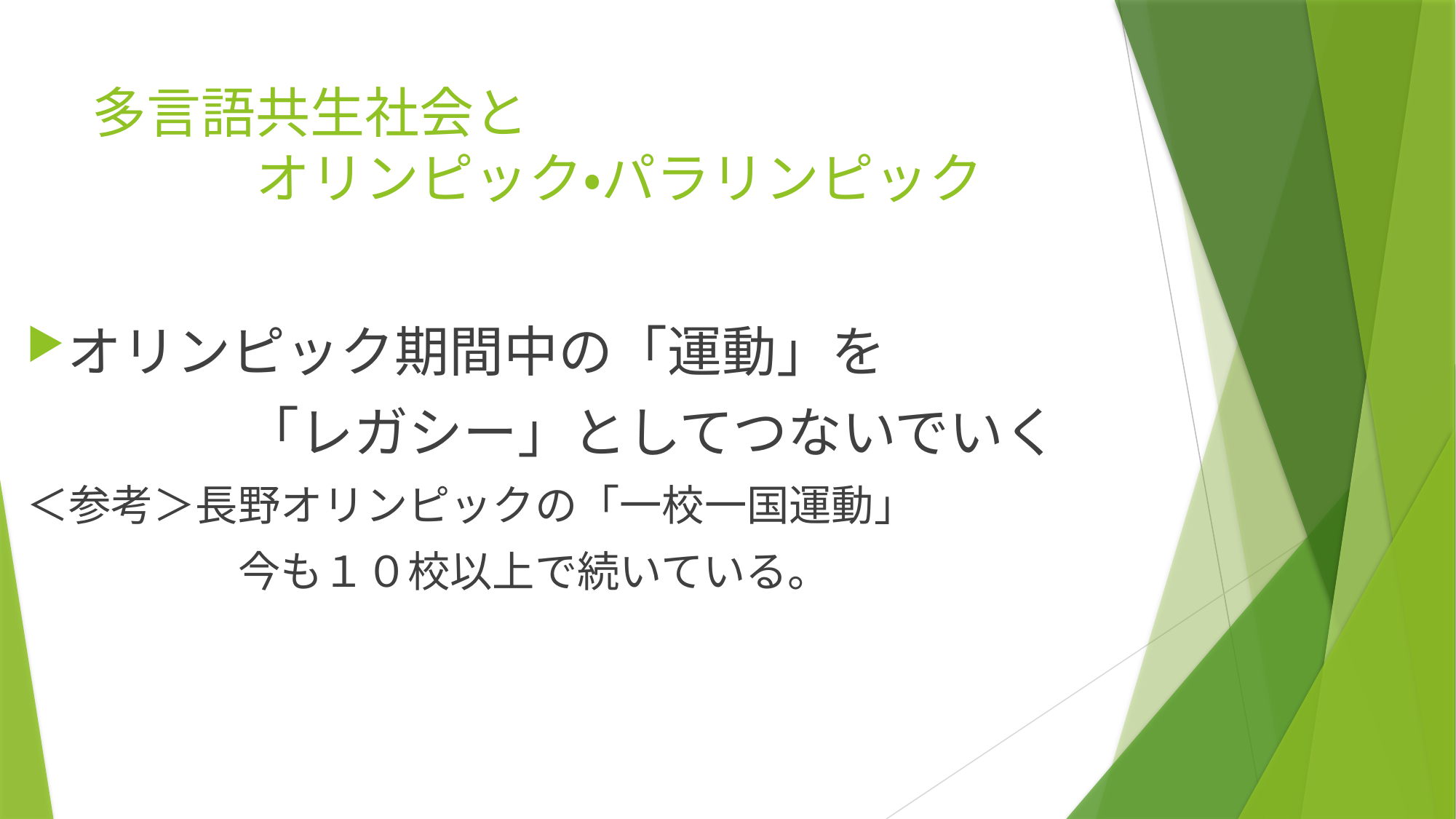

# 多言語共生社会と 　　　オリンピック・パラリンピック

オリンピック期間中の「運動」を
　　　　「レガシー」としてつないでいく
＜参考＞長野オリンピックの「一校一国運動」
　　　　　今も１０校以上で続いている。